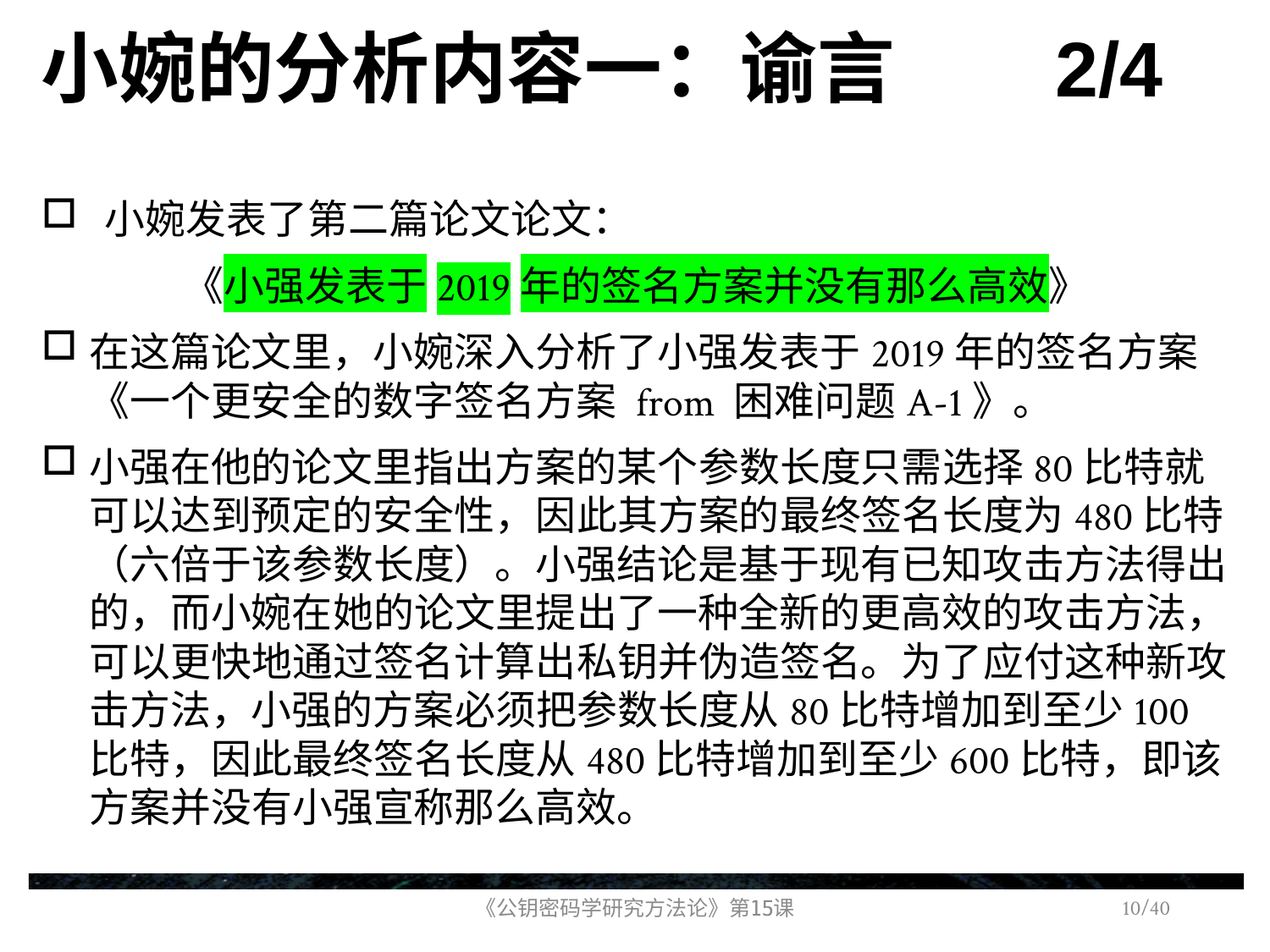

# 小婉的分析内容一：谕言        2/4
小婉发表了第二篇论文论文：
《小强发表于2019年的签名方案并没有那么高效》
在这篇论文里，小婉深入分析了小强发表于2019年的签名方案《一个更安全的数字签名方案 from 困难问题A-1》。
小强在他的论文里指出方案的某个参数长度只需选择80比特就可以达到预定的安全性，因此其方案的最终签名长度为480比特（六倍于该参数长度）。小强结论是基于现有已知攻击方法得出的，而小婉在她的论文里提出了一种全新的更高效的攻击方法，可以更快地通过签名计算出私钥并伪造签名。为了应付这种新攻击方法，小强的方案必须把参数长度从80比特增加到至少100比特，因此最终签名长度从480比特增加到至少600比特，即该方案并没有小强宣称那么高效。
《公钥密码学研究方法论》第15课
10/40